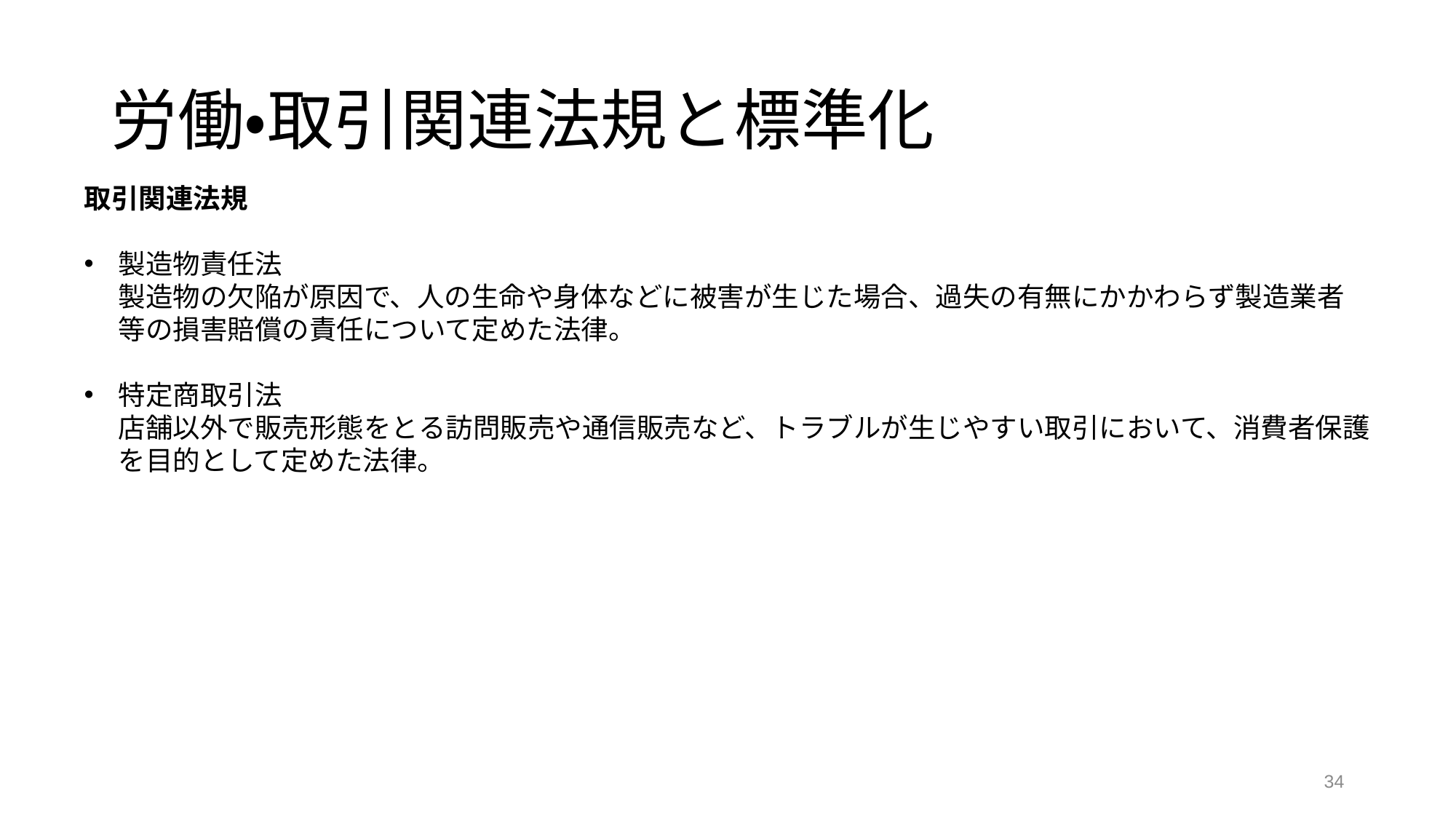

# 労働・取引関連法規と標準化
取引関連法規

製造物責任法
製造物の欠陥が原因で、人の生命や身体などに被害が生じた場合、過失の有無にかかわらず製造業者等の損害賠償の責任について定めた法律。

特定商取引法
店舗以外で販売形態をとる訪問販売や通信販売など、トラブルが生じやすい取引において、消費者保護を目的として定めた法律。

34